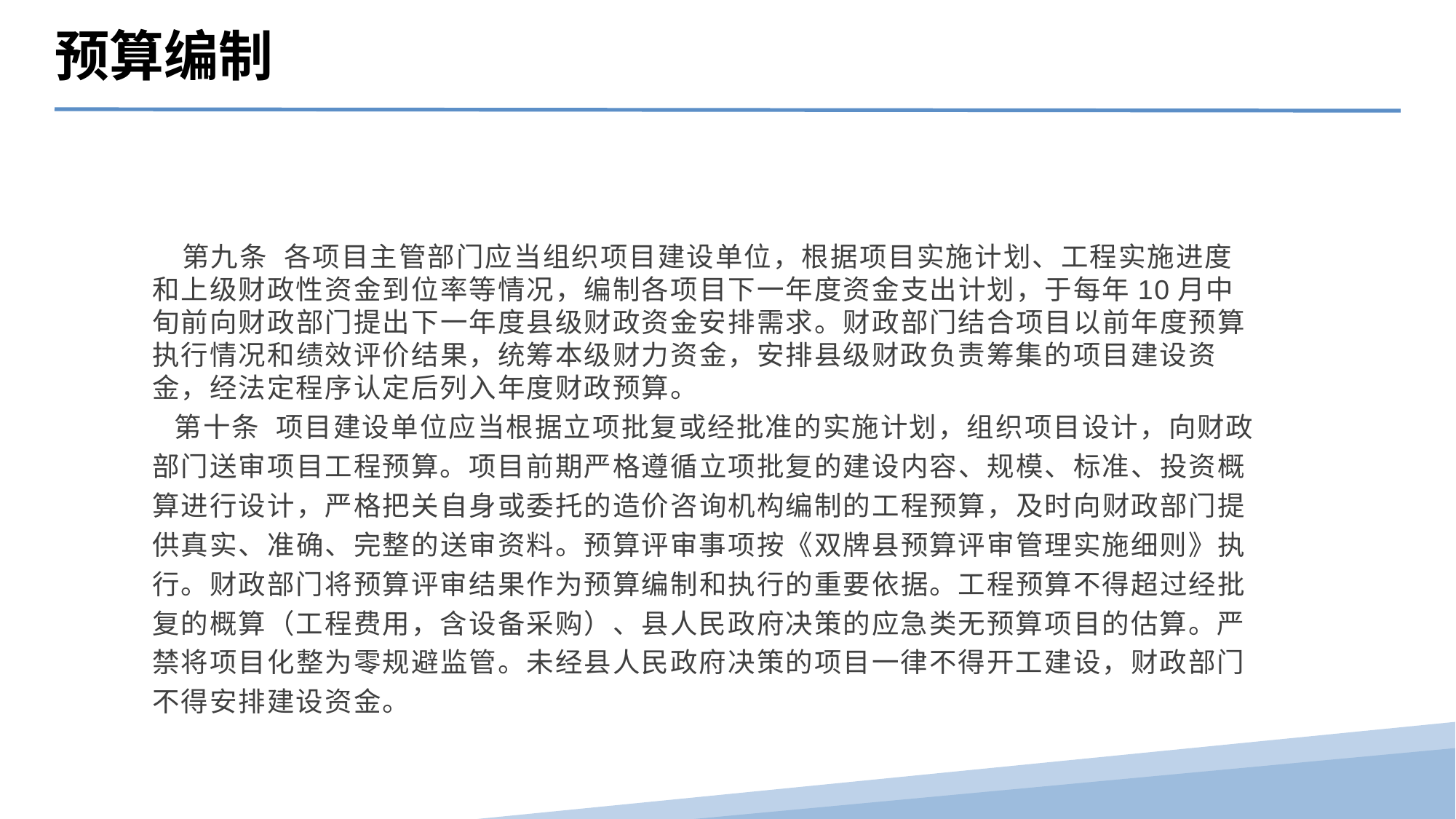

预算编制
   第九条  各项目主管部门应当组织项目建设单位，根据项目实施计划、工程实施进度和上级财政性资金到位率等情况，编制各项目下一年度资金支出计划，于每年10月中旬前向财政部门提出下一年度县级财政资金安排需求。财政部门结合项目以前年度预算执行情况和绩效评价结果，统筹本级财力资金，安排县级财政负责筹集的项目建设资金，经法定程序认定后列入年度财政预算。
  第十条  项目建设单位应当根据立项批复或经批准的实施计划，组织项目设计，向财政部门送审项目工程预算。项目前期严格遵循立项批复的建设内容、规模、标准、投资概算进行设计，严格把关自身或委托的造价咨询机构编制的工程预算，及时向财政部门提供真实、准确、完整的送审资料。预算评审事项按《双牌县预算评审管理实施细则》执行。财政部门将预算评审结果作为预算编制和执行的重要依据。工程预算不得超过经批复的概算（工程费用，含设备采购）、县人民政府决策的应急类无预算项目的估算。严禁将项目化整为零规避监管。未经县人民政府决策的项目一律不得开工建设，财政部门不得安排建设资金。